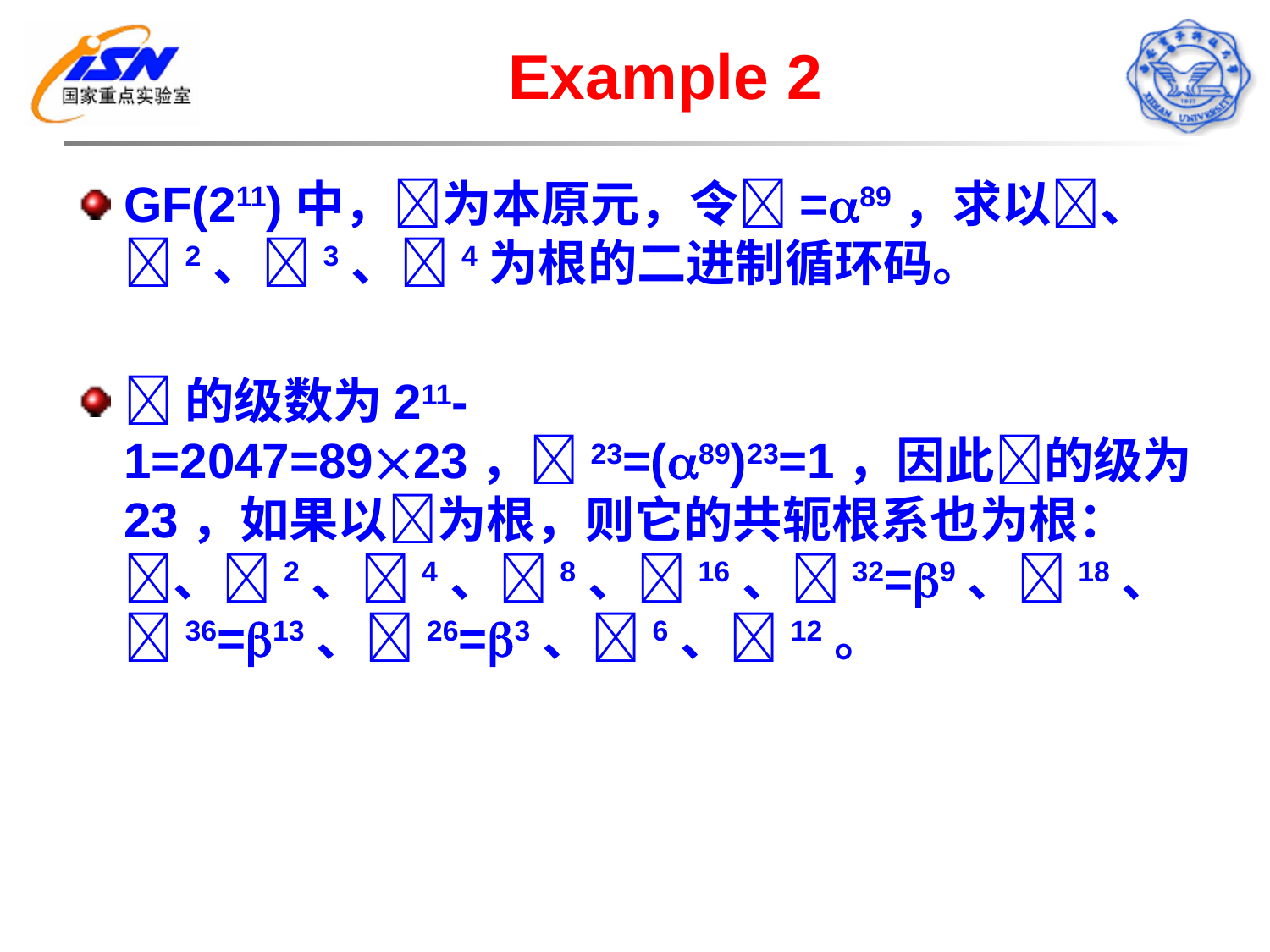

# Example 2
GF(211)中，α为本原元，令β=α89，求以β、β2、β3、β4为根的二进制循环码。

α的级数为211-1=2047=89×23，β23=(α89)23=1，因此β的级为23，如果以β为根，则它的共轭根系也为根：β、β2、β4、β8、β16、β32=β9、β18、β36=β13、β26=β3、β6、β12。